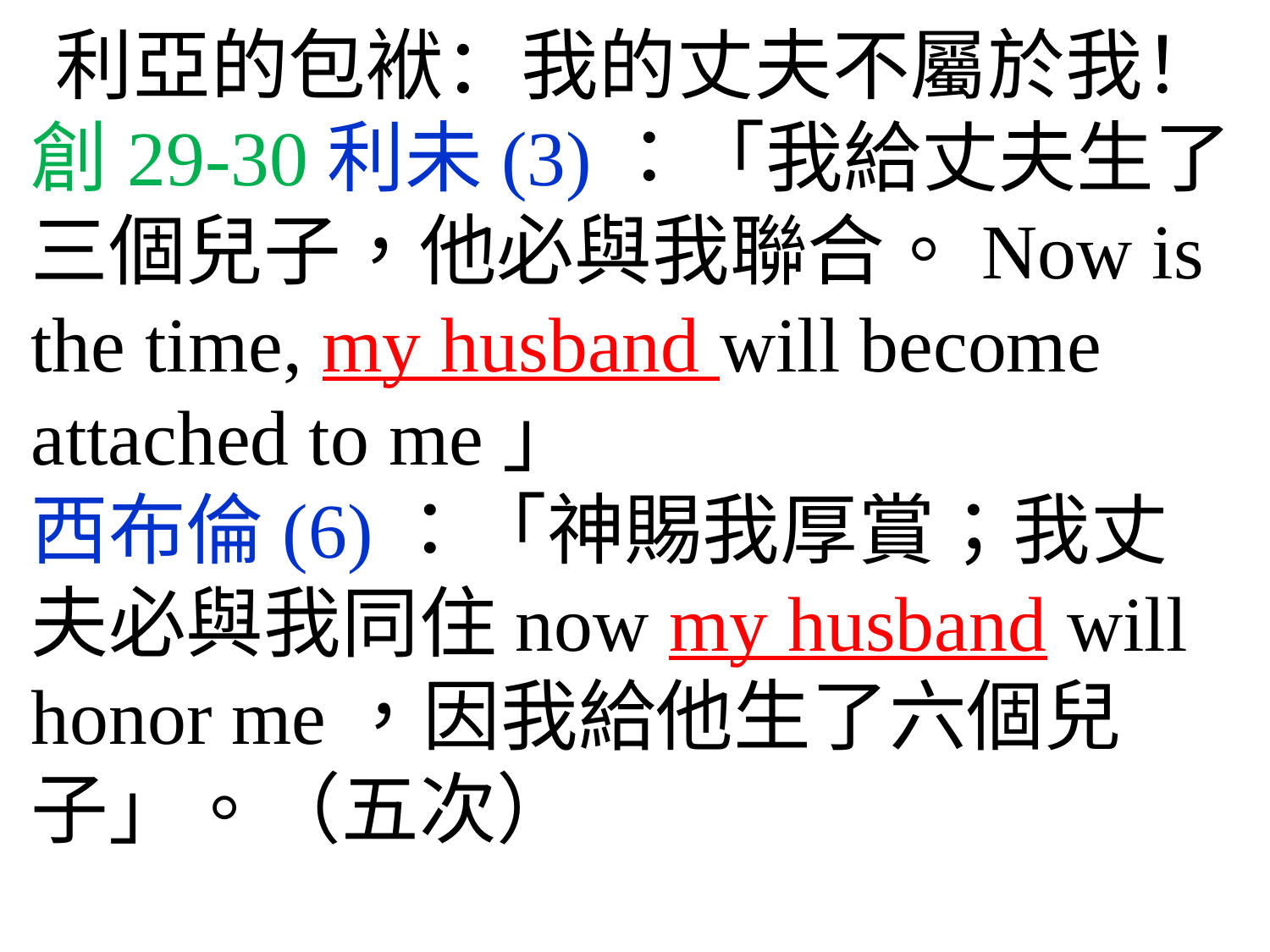

利亞的包袱：我的丈夫不屬於我！
創29-30利未(3)：「我給丈夫生了三個兒子，他必與我聯合。Now is the time, my husband will become attached to me」
西布倫(6)：「神賜我厚賞；我丈夫必與我同住now my husband will honor me，因我給他生了六個兒子」。（五次）